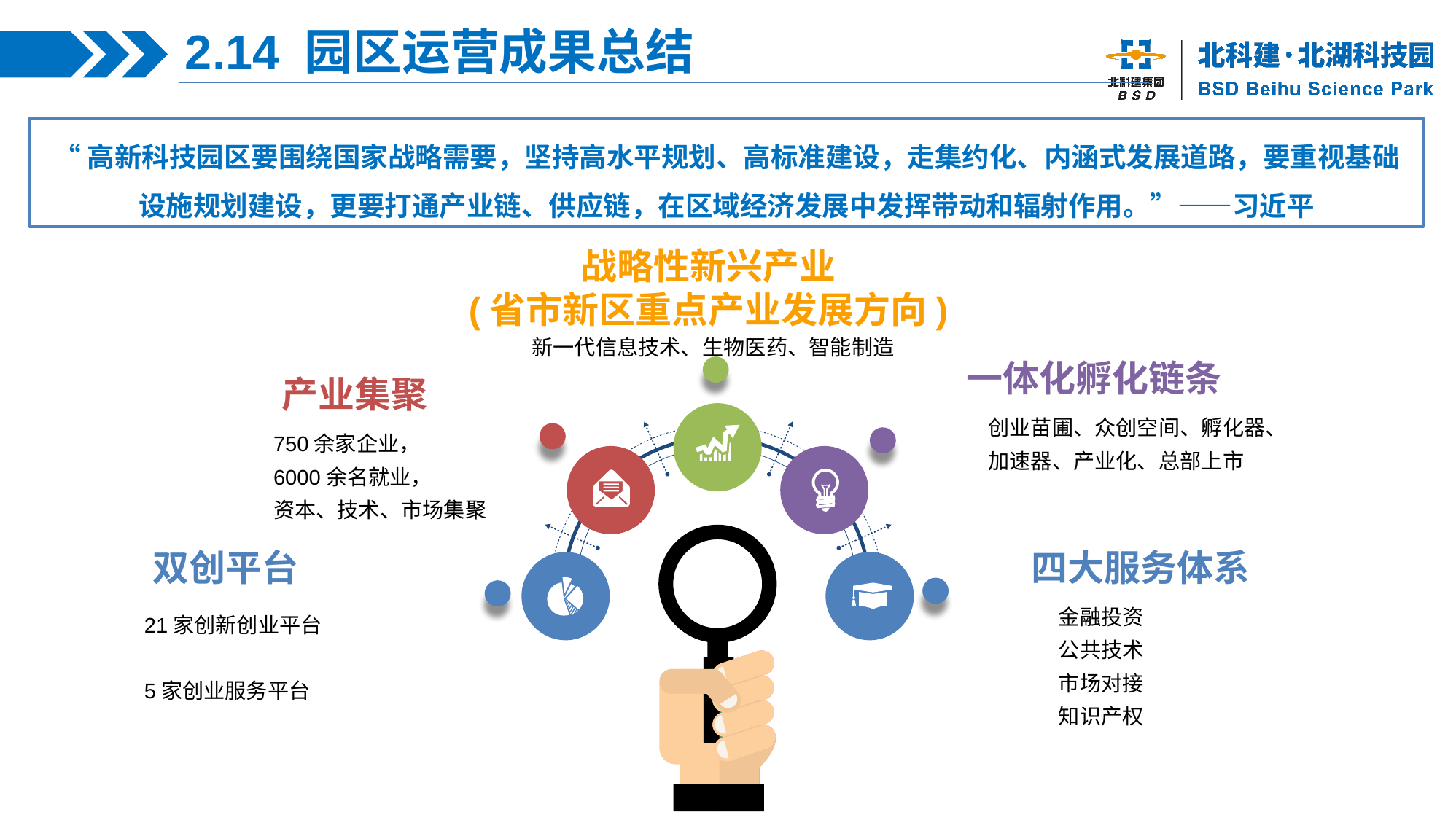

2.14 园区运营成果总结

“高新科技园区要围绕国家战略需要，坚持高水平规划、高标准建设，走集约化、内涵式发展道路，要重视基础设施规划建设，更要打通产业链、供应链，在区域经济发展中发挥带动和辐射作用。”——习近平
战略性新兴产业
(省市新区重点产业发展方向)
新一代信息技术、生物医药、智能制造
一体化孵化链条
创业苗圃、众创空间、孵化器、
加速器、产业化、总部上市

产业集聚
750余家企业，
6000余名就业，
资本、技术、市场集聚

双创平台
21家创新创业平台  1
5家创业服务平台
四大服务体系
金融投资
公共技术
市场对接
知识产权